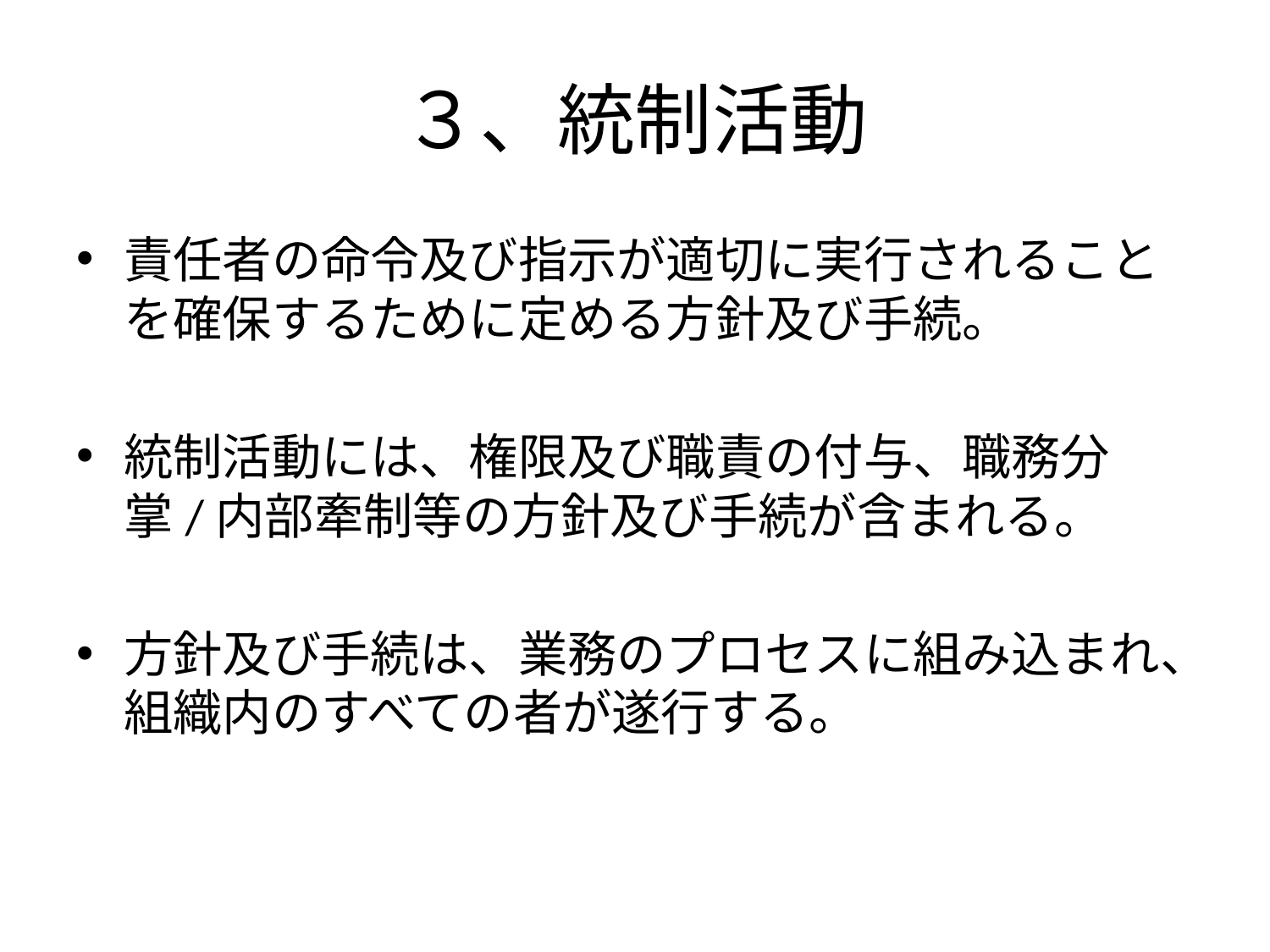

# ３、統制活動
責任者の命令及び指示が適切に実行されることを確保するために定める方針及び手続。

統制活動には、権限及び職責の付与、職務分掌/内部牽制等の方針及び手続が含まれる。

方針及び手続は、業務のプロセスに組み込まれ、組織内のすべての者が遂行する。